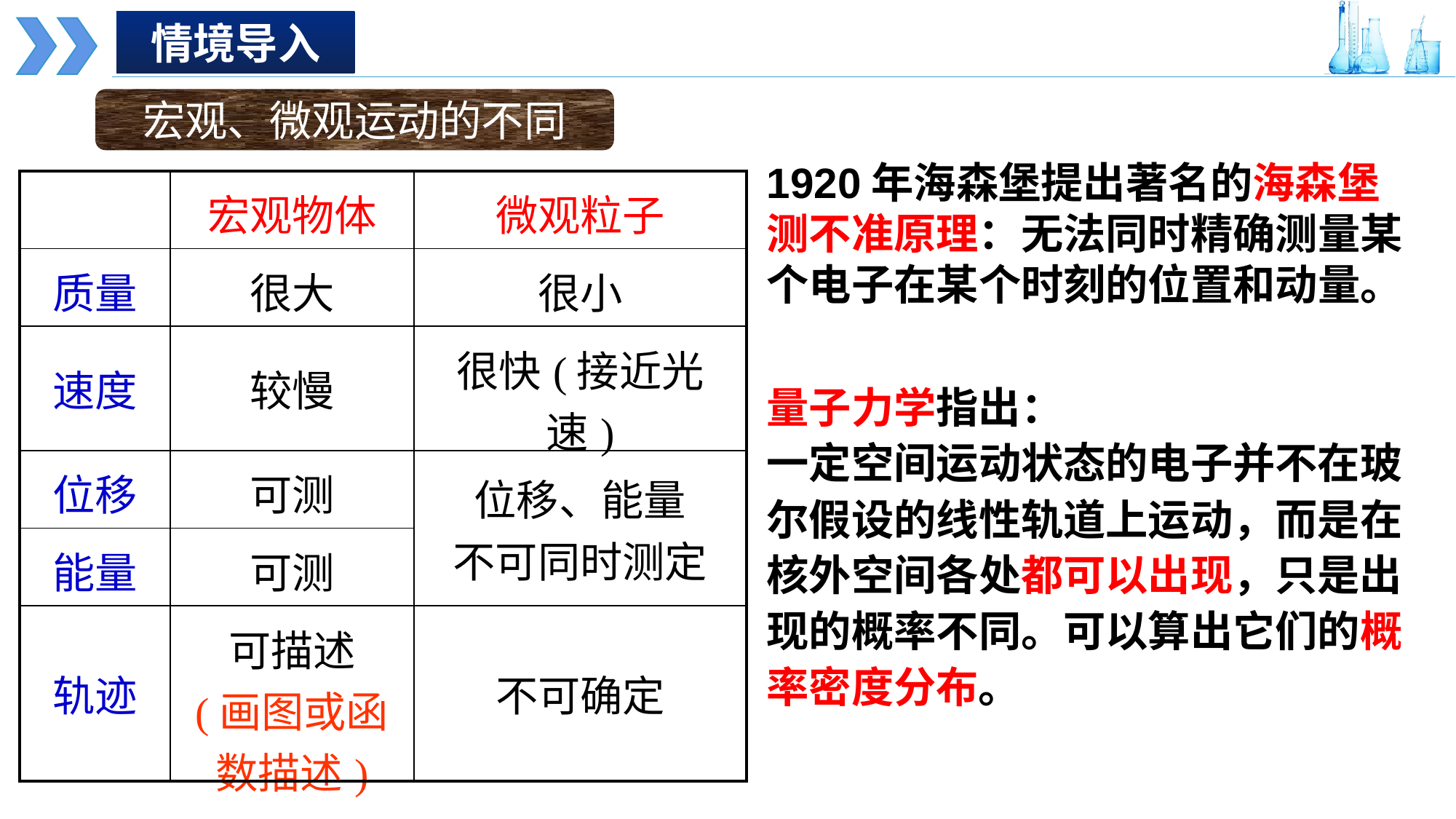

情境导入
宏观、微观运动的不同
1920年海森堡提出著名的海森堡测不准原理：无法同时精确测量某个电子在某个时刻的位置和动量。
|  | 宏观物体 | 微观粒子 |
| --- | --- | --- |
| 质量 | 很大 | 很小 |
| 速度 | 较慢 | 很快(接近光速) |
| 位移 | 可测 | 位移、能量 不可同时测定 |
| 能量 | 可测 |  |
| 轨迹 | 可描述 (画图或函数描述) | 不可确定 |
量子力学指出：
一定空间运动状态的电子并不在玻尔假设的线性轨道上运动，而是在核外空间各处都可以出现，只是出现的概率不同。可以算出它们的概率密度分布。